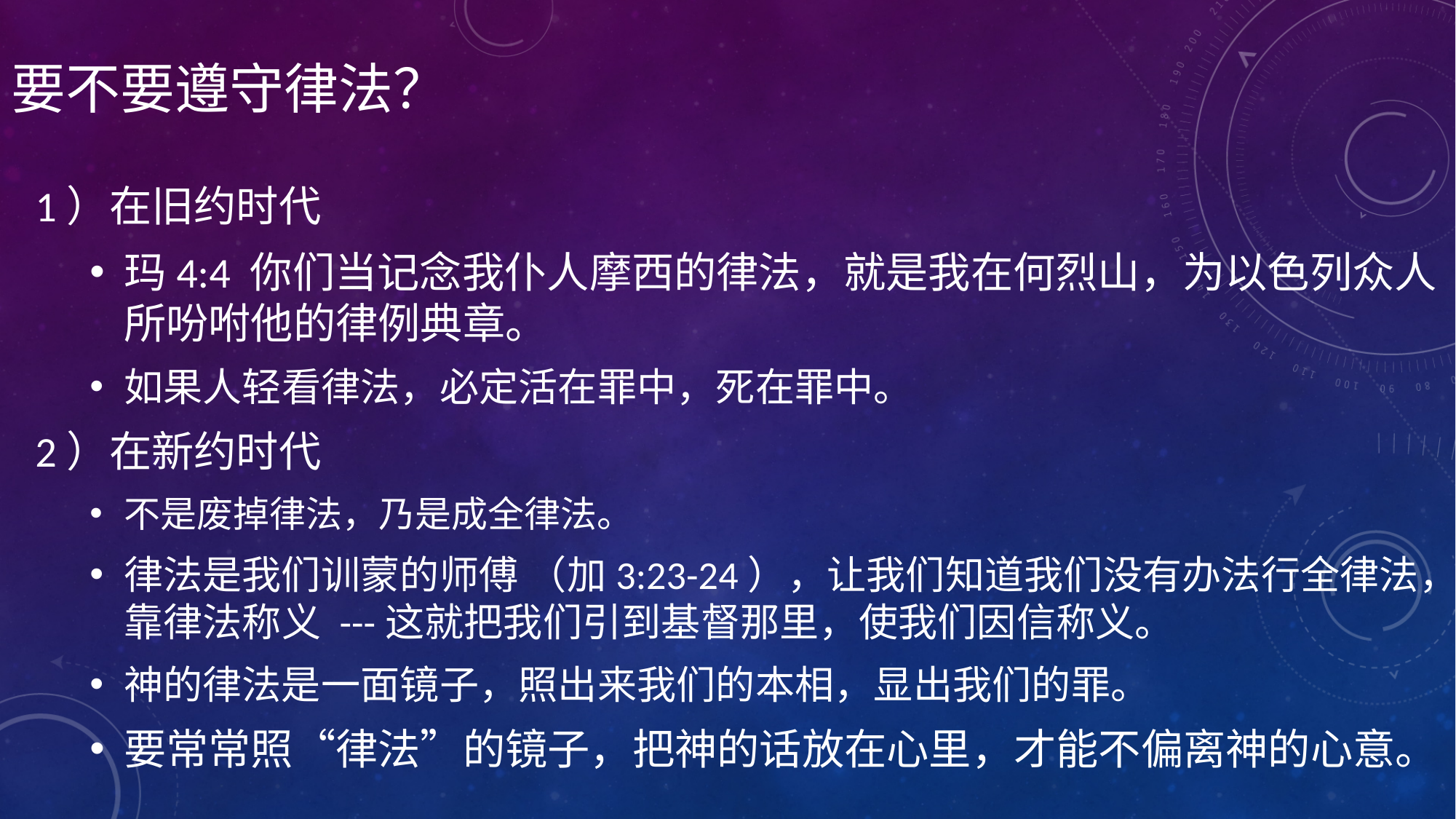

# 要不要遵守律法？
1）在旧约时代
玛4:4 你们当记念我仆人摩西的律法，就是我在何烈山，为以色列众人所吩咐他的律例典章。
如果人轻看律法，必定活在罪中，死在罪中。
2）在新约时代
不是废掉律法，乃是成全律法。
律法是我们训蒙的师傅 （加3:23-24），让我们知道我们没有办法行全律法，靠律法称义 ---这就把我们引到基督那里，使我们因信称义。
神的律法是一面镜子，照出来我们的本相，显出我们的罪。
要常常照“律法”的镜子，把神的话放在心里，才能不偏离神的心意。